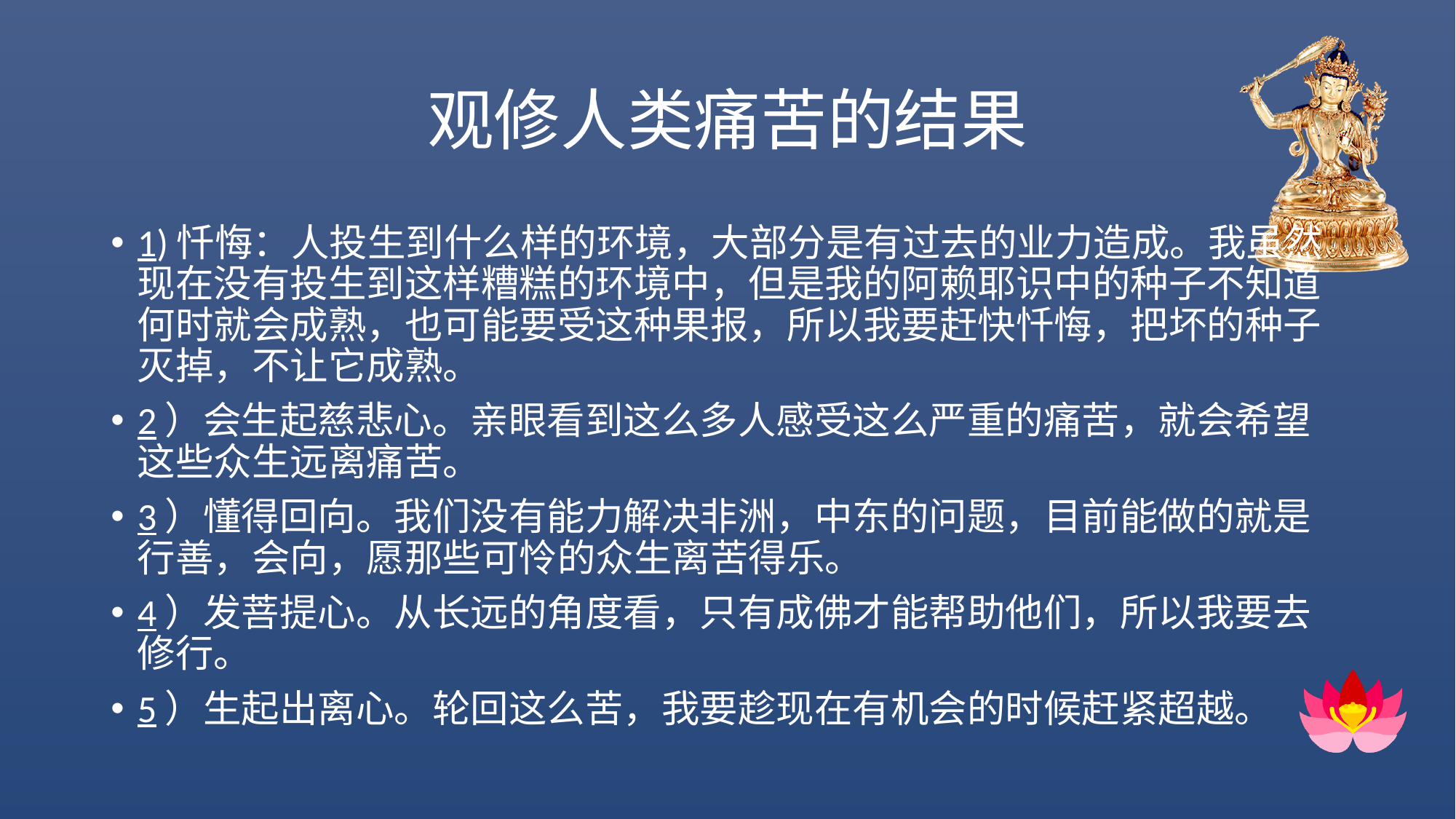

# 观修人类痛苦的结果
1)忏悔：人投生到什么样的环境，大部分是有过去的业力造成。我虽然现在没有投生到这样糟糕的环境中，但是我的阿赖耶识中的种子不知道何时就会成熟，也可能要受这种果报，所以我要赶快忏悔，把坏的种子灭掉，不让它成熟。
2）会生起慈悲心。亲眼看到这么多人感受这么严重的痛苦，就会希望这些众生远离痛苦。
3）懂得回向。我们没有能力解决非洲，中东的问题，目前能做的就是行善，会向，愿那些可怜的众生离苦得乐。
4）发菩提心。从长远的角度看，只有成佛才能帮助他们，所以我要去修行。
5）生起出离心。轮回这么苦，我要趁现在有机会的时候赶紧超越。